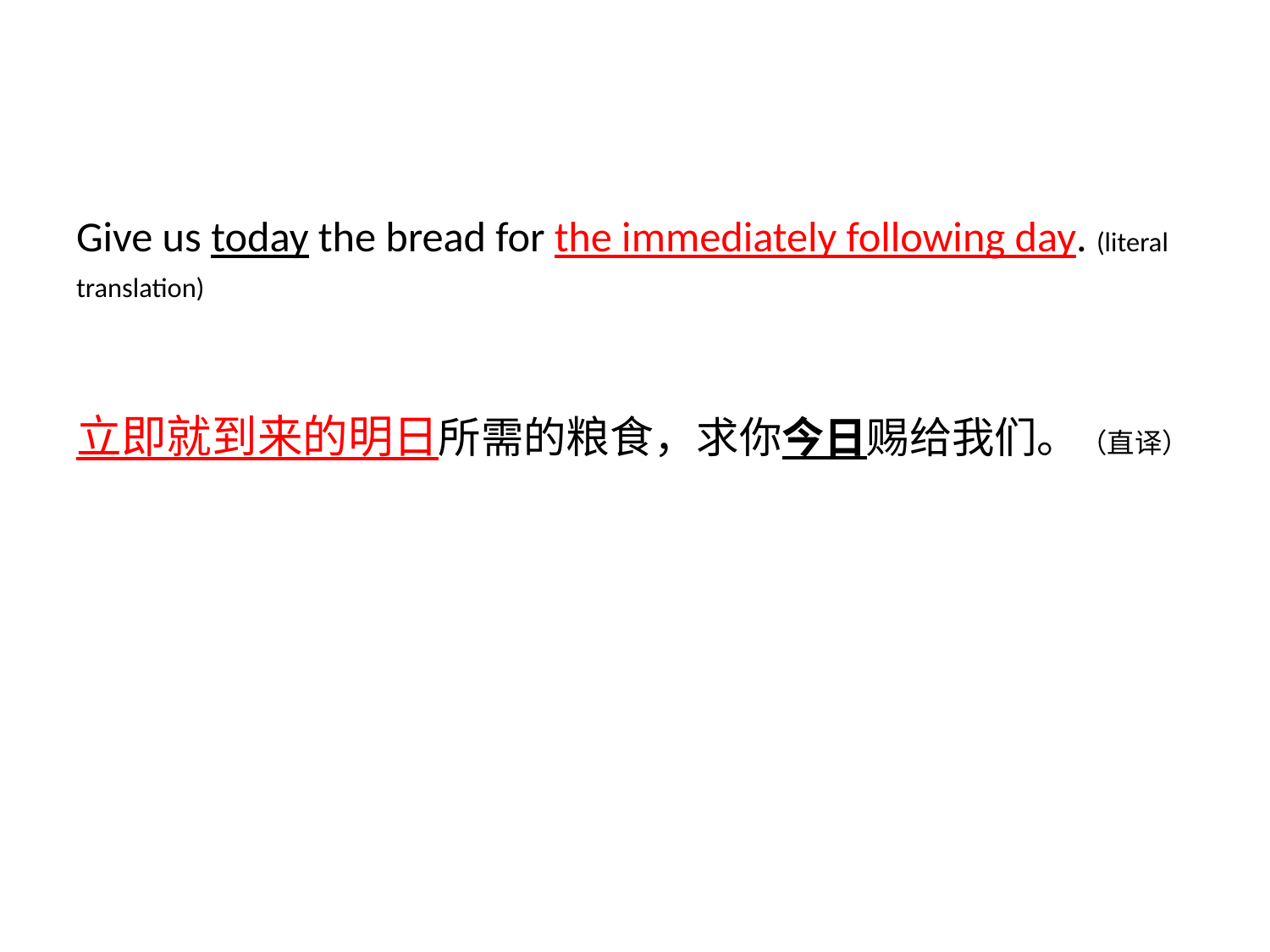

# Give us today the bread for the immediately following day. (literal translation) 立即就到来的明日所需的粮食，求你今日赐给我们。（直译）